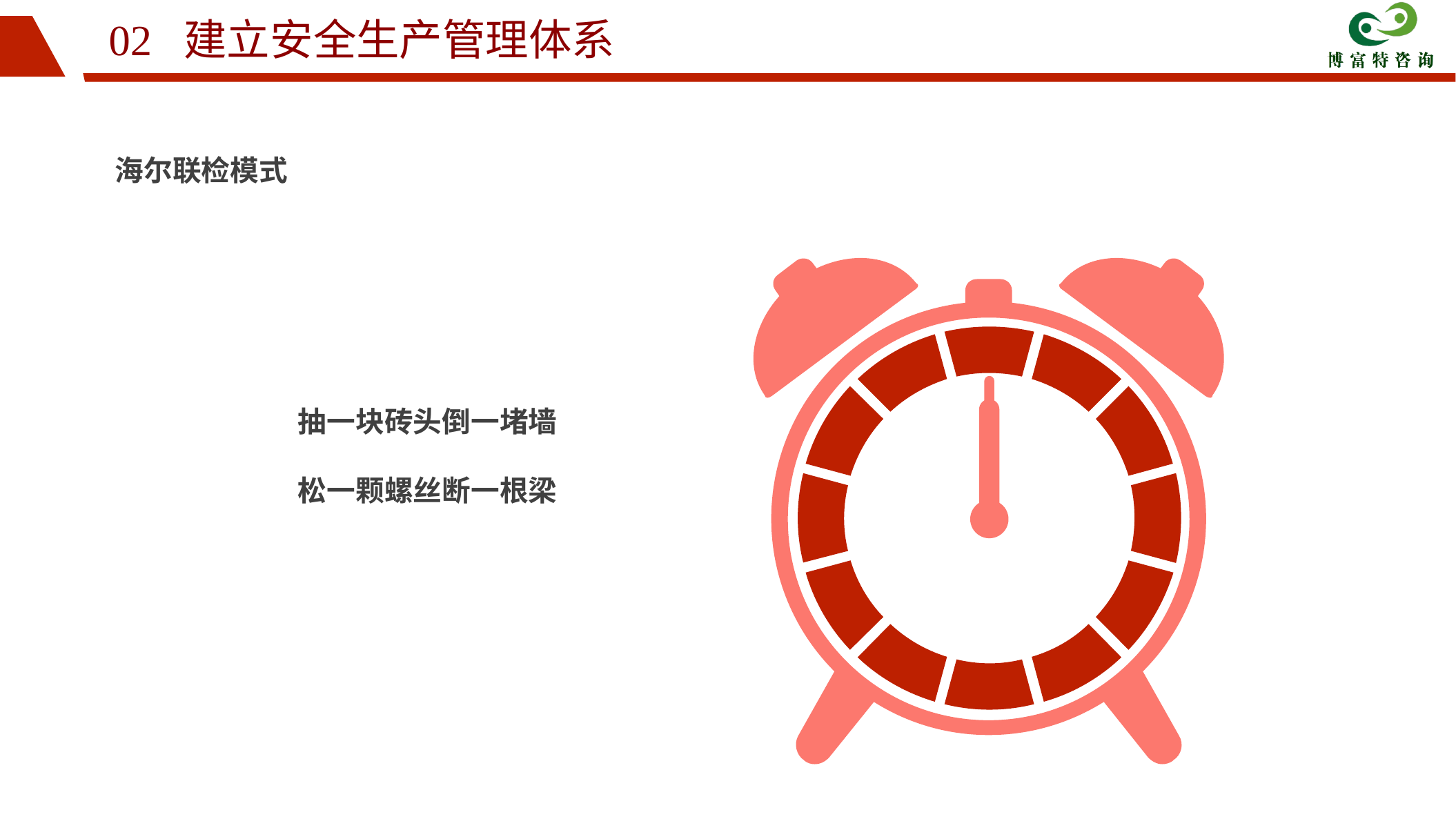

02  建立安全生产管理体系

海尔联检模式

抽一块砖头倒一堵墙
松一颗螺丝断一根梁